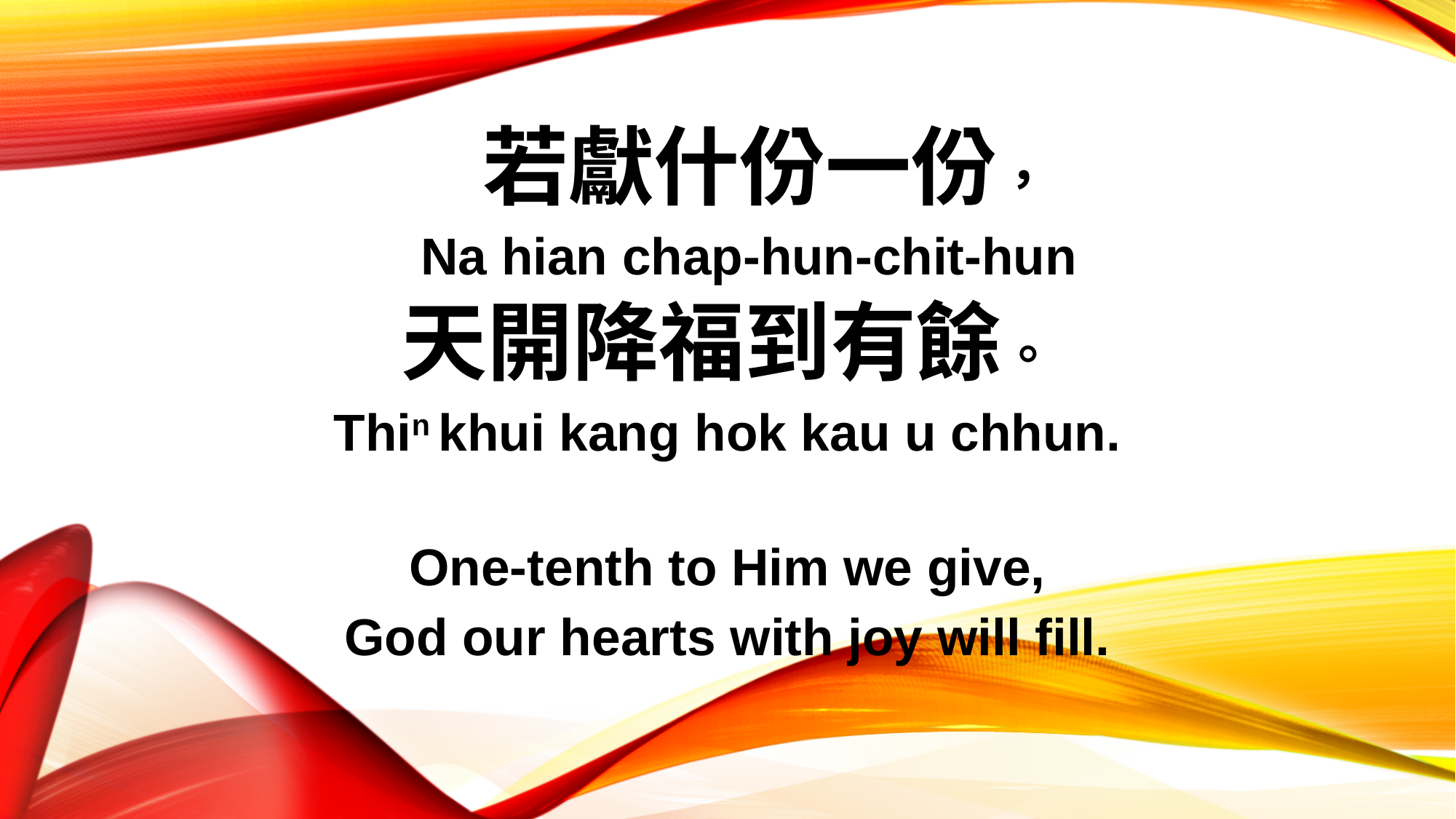

若獻什份一份，
   Na hian chap-hun-chit-hun
天開降福到有餘。
Thin khui kang hok kau u chhun.

One-tenth to Him we give,
God our hearts with joy will fill.